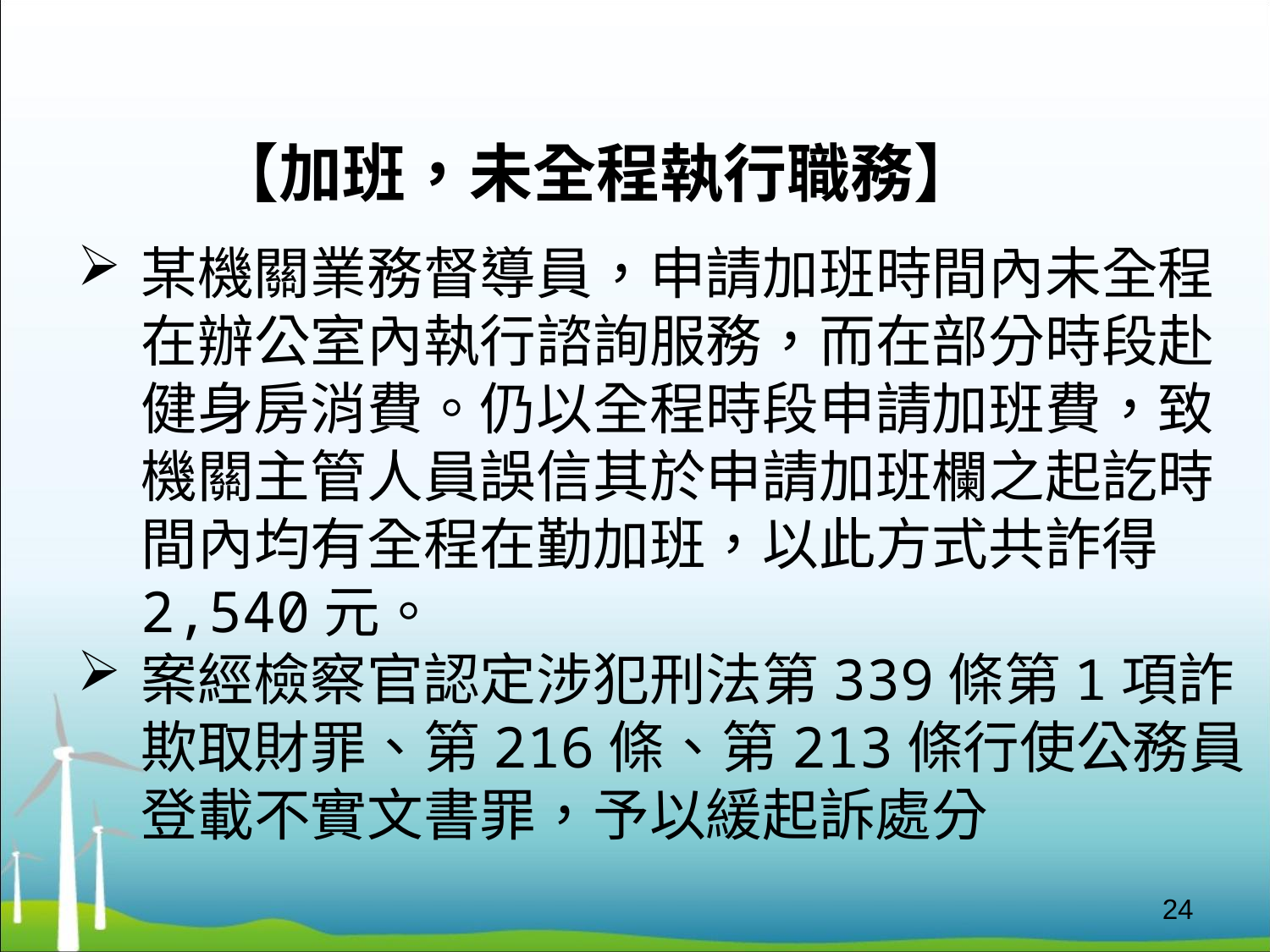

【加班，未全程執行職務】
某機關業務督導員，申請加班時間內未全程在辦公室內執行諮詢服務，而在部分時段赴健身房消費。仍以全程時段申請加班費，致機關主管人員誤信其於申請加班欄之起訖時間內均有全程在勤加班，以此方式共詐得2,540元。
案經檢察官認定涉犯刑法第339條第1項詐欺取財罪、第216條、第213條行使公務員登載不實文書罪，予以緩起訴處分
24